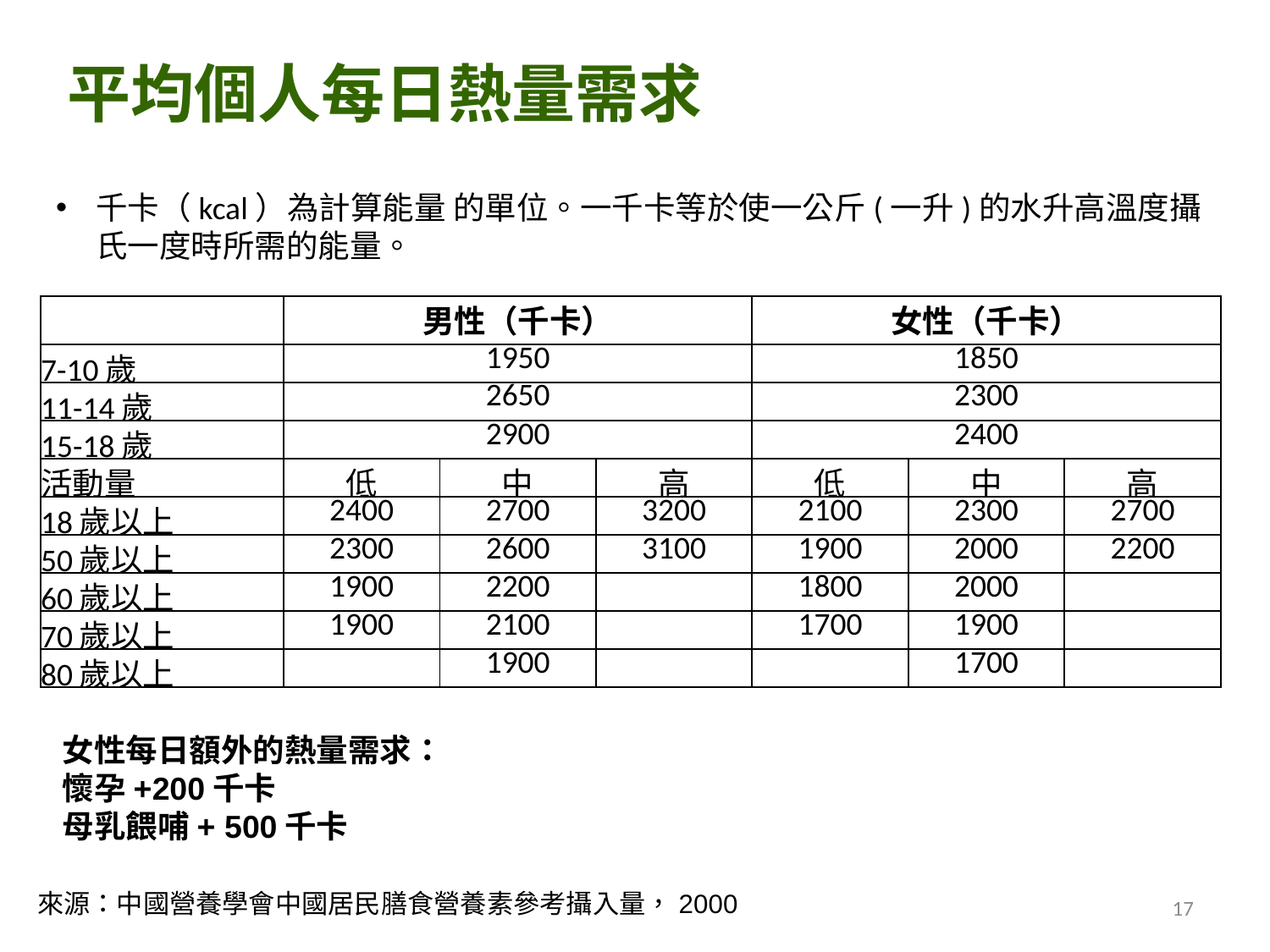

平均個人每日熱量需求
千卡（kcal）為計算能量 的單位。一千卡等於使一公斤(一升)的水升高溫度攝氏一度時所需的能量。
|  | 男性（千卡） |  |  | 女性（千卡） |  |  |
| --- | --- | --- | --- | --- | --- | --- |
| 7-10歲 | 1950 |  |  | 1850 |  |  |
| 11-14歲 | 2650 |  |  | 2300 |  |  |
| 15-18歲 | 2900 |  |  | 2400 |  |  |
| 活動量 | 低 | 中 | 高 | 低 | 中 | 高 |
| 18歲以上 | 2400 | 2700 | 3200 | 2100 | 2300 | 2700 |
| 50歲以上 | 2300 | 2600 | 3100 | 1900 | 2000 | 2200 |
| 60歲以上 | 1900 | 2200 |  | 1800 | 2000 |  |
| 70歲以上 | 1900 | 2100 |  | 1700 | 1900 |  |
| 80歲以上 |  | 1900 |  |  | 1700 |  |
女性每日額外的熱量需求：
懷孕+200千卡
母乳餵哺+ 500千卡
來源：中國營養學會中國居民膳食營養素參考攝入量，2000
17